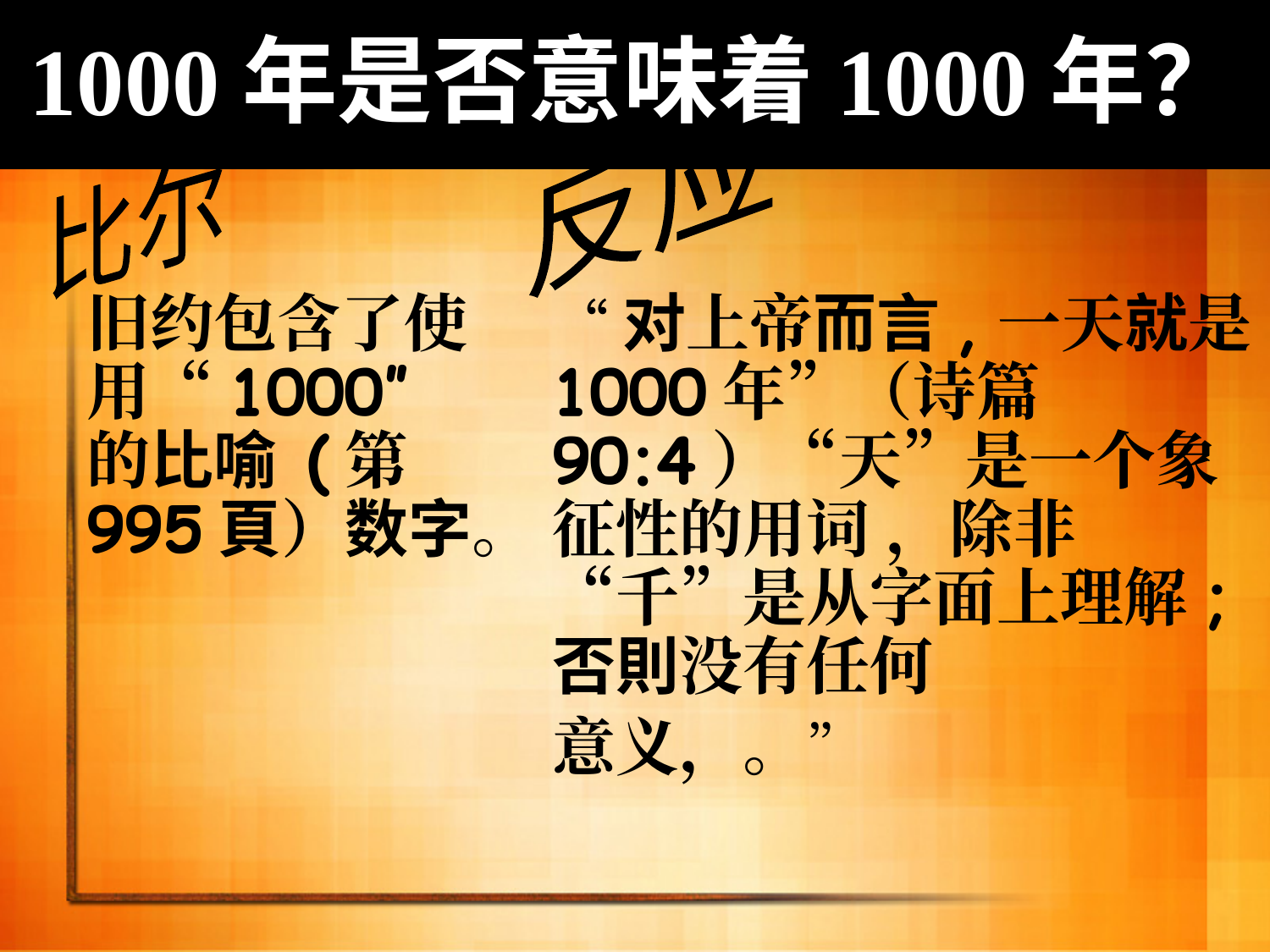

# 1000年是否意味着1000年？
反应
比尔
旧约包含了使用“1000”的比喻 (第995頁）数字。
“对上帝而言,一天就是1000年”（诗篇90:4）“天”是一个象征性的用词 ，除非“千”是从字面上理解; 否則没有任何
意义，。”